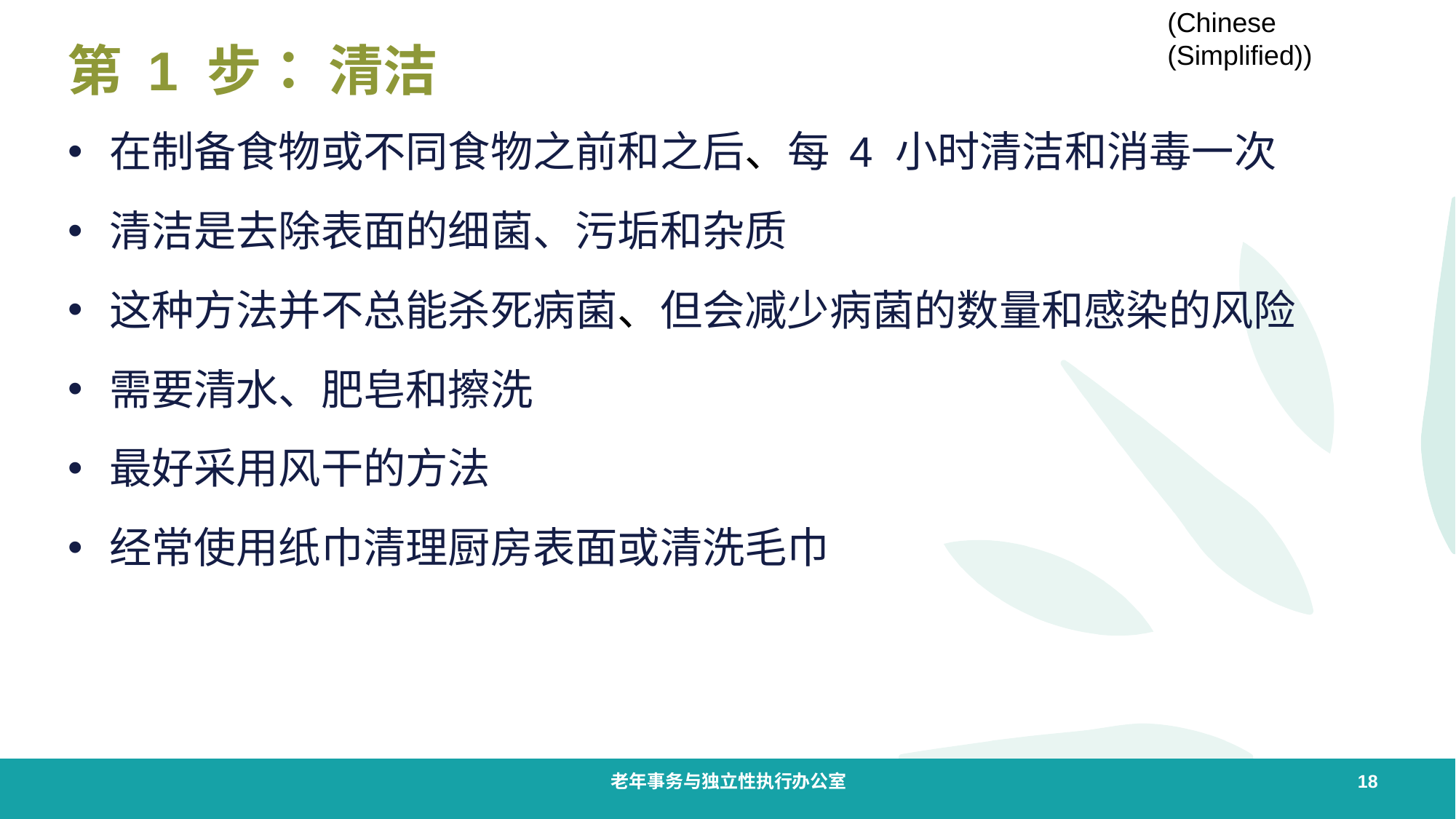

# 第 1 步： 清洁
在制备食物或不同食物之前和之后、每 4 小时清洁和消毒一次
清洁是去除表面的细菌、污垢和杂质
这种方法并不总能杀死病菌、但会减少病菌的数量和感染的风险
需要清水、肥皂和擦洗
最好采用风干的方法
经常使用纸巾清理厨房表面或清洗毛巾